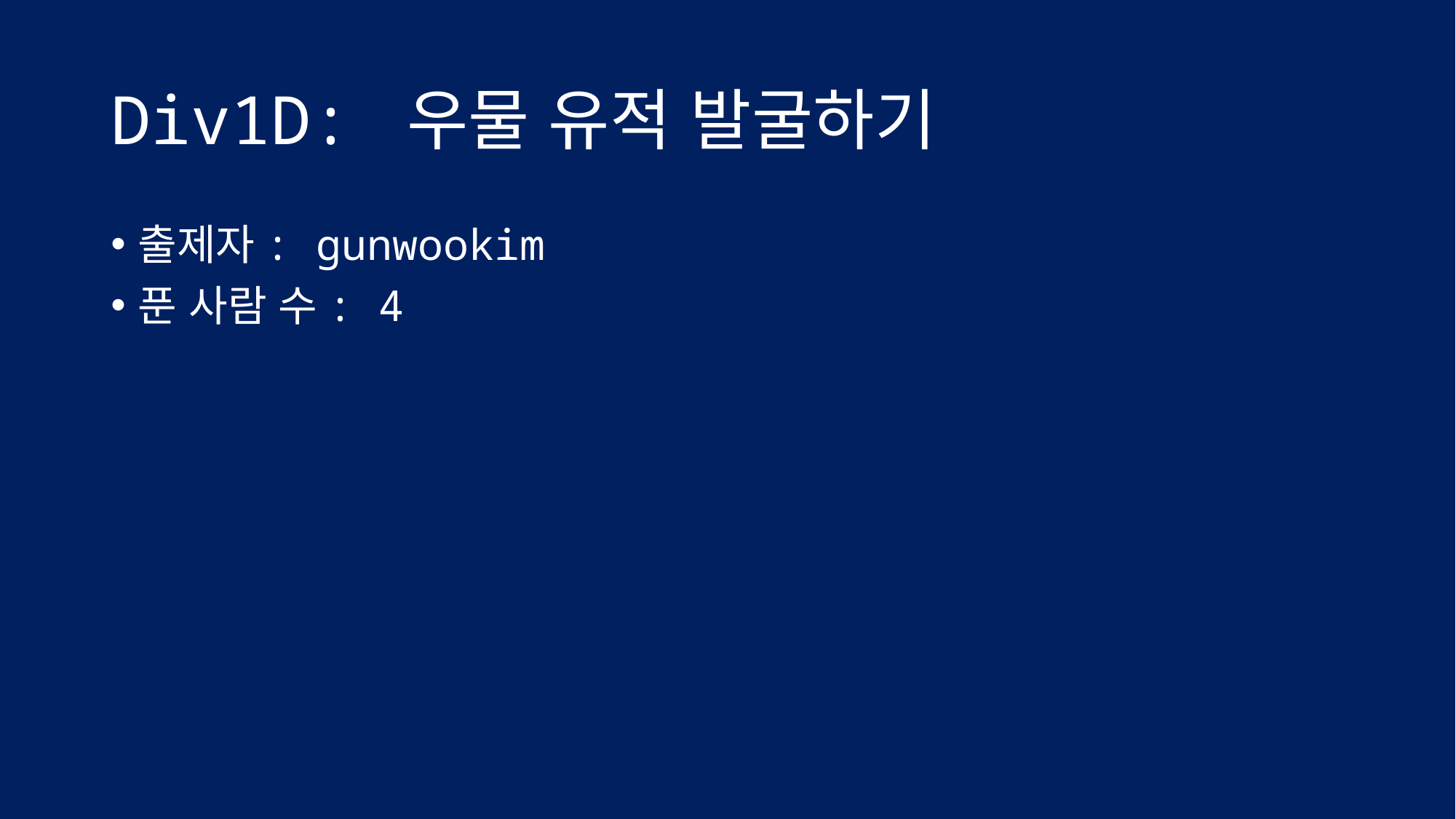

# Div1D: 우물 유적 발굴하기
출제자: gunwookim
푼 사람 수: 4